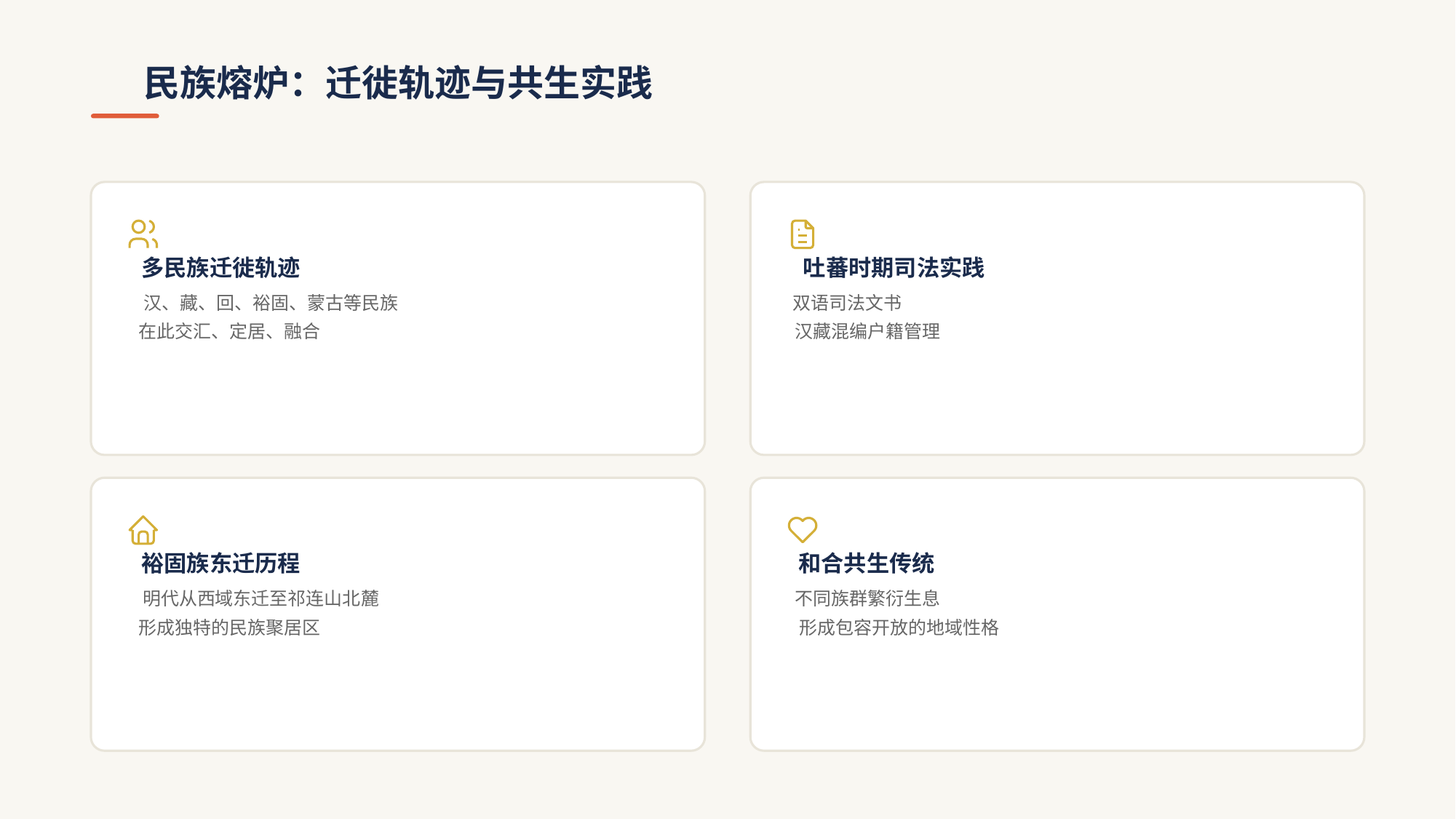

民族熔炉：迁徙轨迹与共生实践

多民族迁徙轨迹
汉、藏、回、裕固、蒙古等民族
在此交汇、定居、融合

吐蕃时期司法实践
双语司法文书
汉藏混编户籍管理

裕固族东迁历程
明代从西域东迁至祁连山北麓
形成独特的民族聚居区

和合共生传统
不同族群繁衍生息
形成包容开放的地域性格